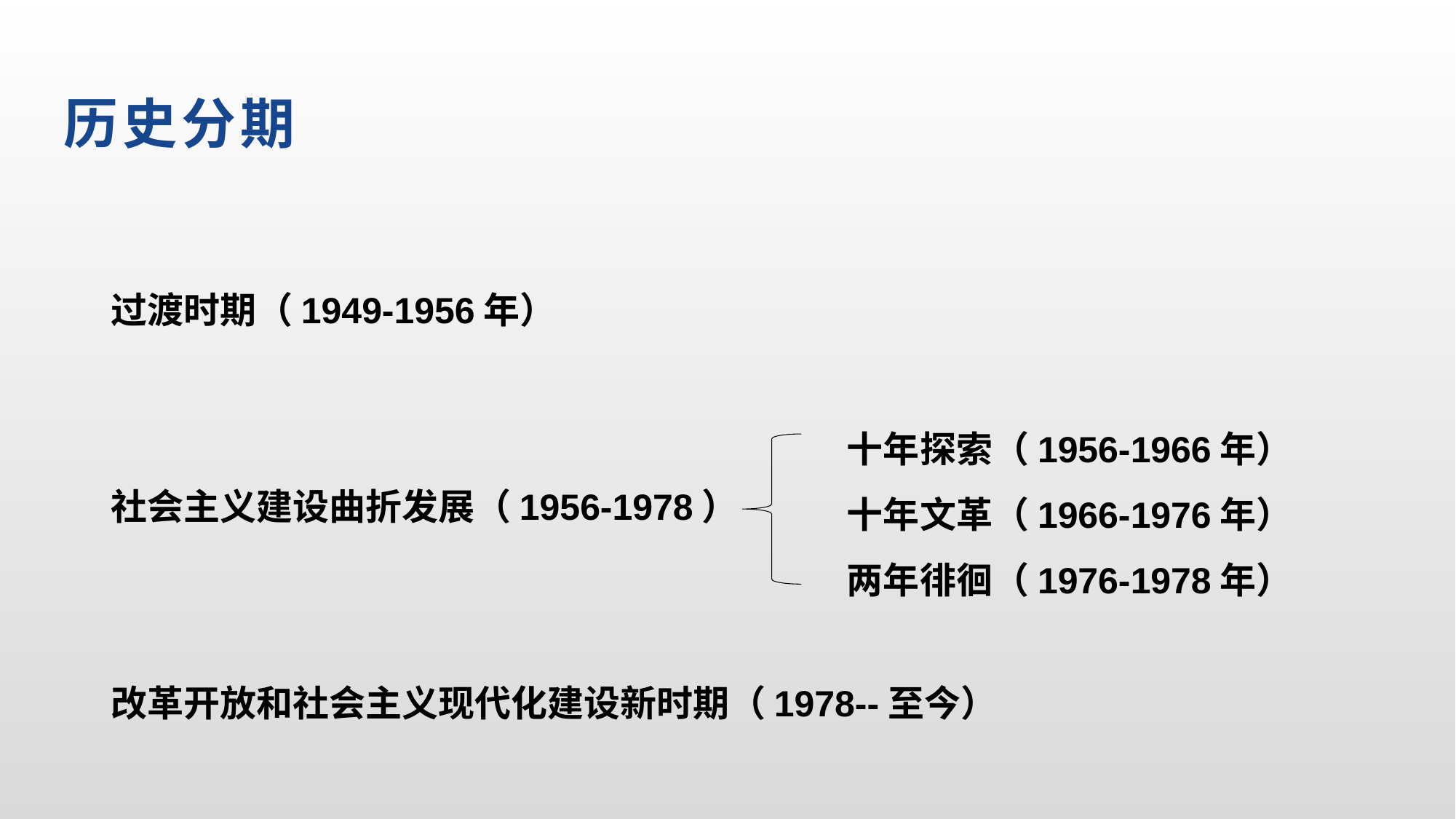

# 历史分期
过渡时期（1949-1956年）

社会主义建设曲折发展（1956-1978）

改革开放和社会主义现代化建设新时期（1978--至今）
十年探索（1956-1966年）
十年文革（1966-1976年）
两年徘徊（1976-1978年）